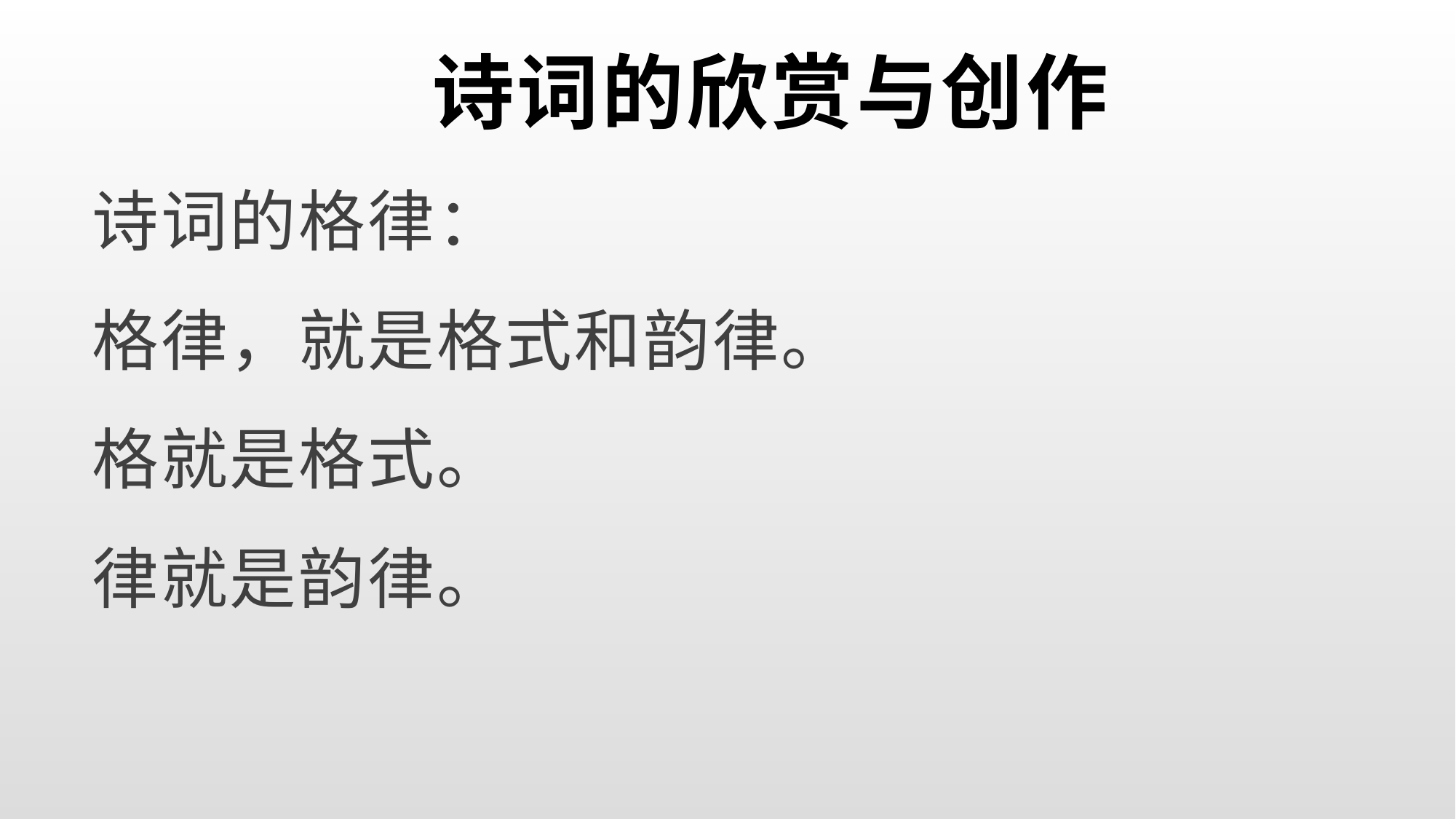

# 诗词的欣赏与创作
诗词的格律：
格律，就是格式和韵律。
格就是格式。
律就是韵律。